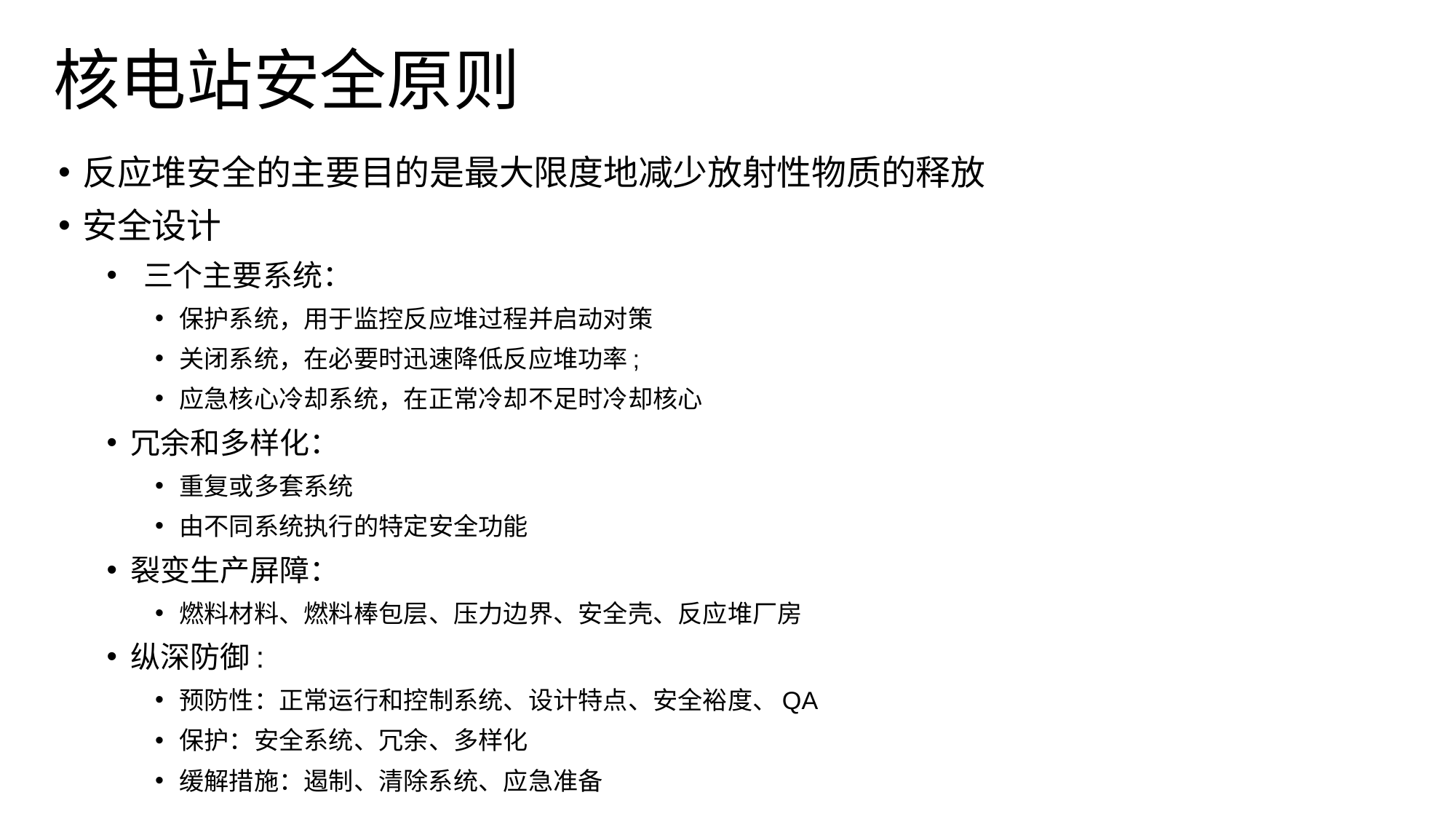

# 核电站安全原则
反应堆安全的主要目的是最大限度地减少放射性物质的释放
安全设计
 三个主要系统：
保护系统，用于监控反应堆过程并启动对策
关闭系统，在必要时迅速降低反应堆功率;
应急核心冷却系统，在正常冷却不足时冷却核心
冗余和多样化：
重复或多套系统
由不同系统执行的特定安全功能
裂变生产屏障：
燃料材料、燃料棒包层、压力边界、安全壳、反应堆厂房
纵深防御:
预防性：正常运行和控制系统、设计特点、安全裕度、QA
保护：安全系统、冗余、多样化
缓解措施：遏制、清除系统、应急准备